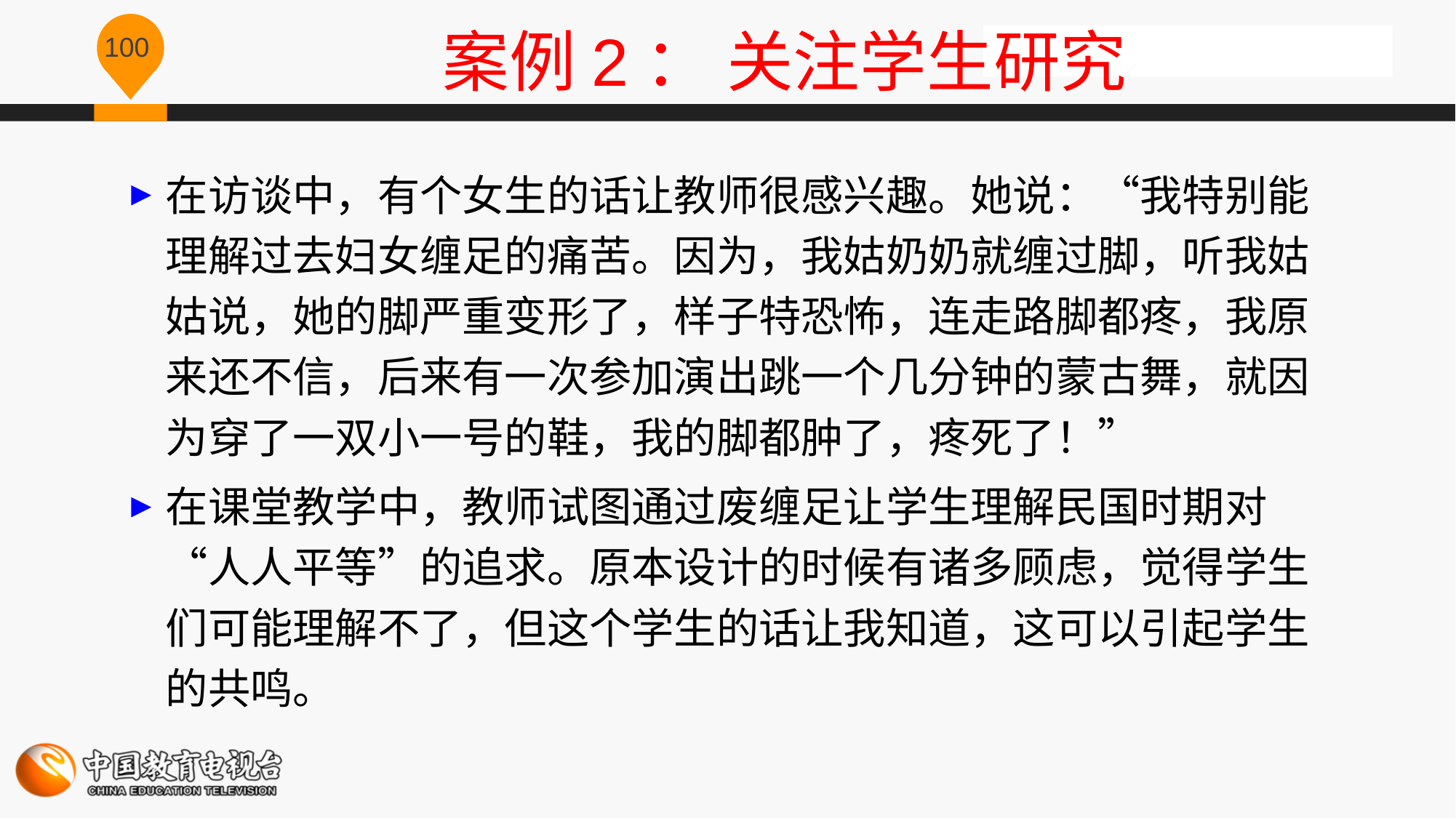

案例2： 关注学生研究
在访谈中，有个女生的话让教师很感兴趣。她说：“我特别能理解过去妇女缠足的痛苦。因为，我姑奶奶就缠过脚，听我姑姑说，她的脚严重变形了，样子特恐怖，连走路脚都疼，我原来还不信，后来有一次参加演出跳一个几分钟的蒙古舞，就因为穿了一双小一号的鞋，我的脚都肿了，疼死了！”
在课堂教学中，教师试图通过废缠足让学生理解民国时期对“人人平等”的追求。原本设计的时候有诸多顾虑，觉得学生们可能理解不了，但这个学生的话让我知道，这可以引起学生的共鸣。